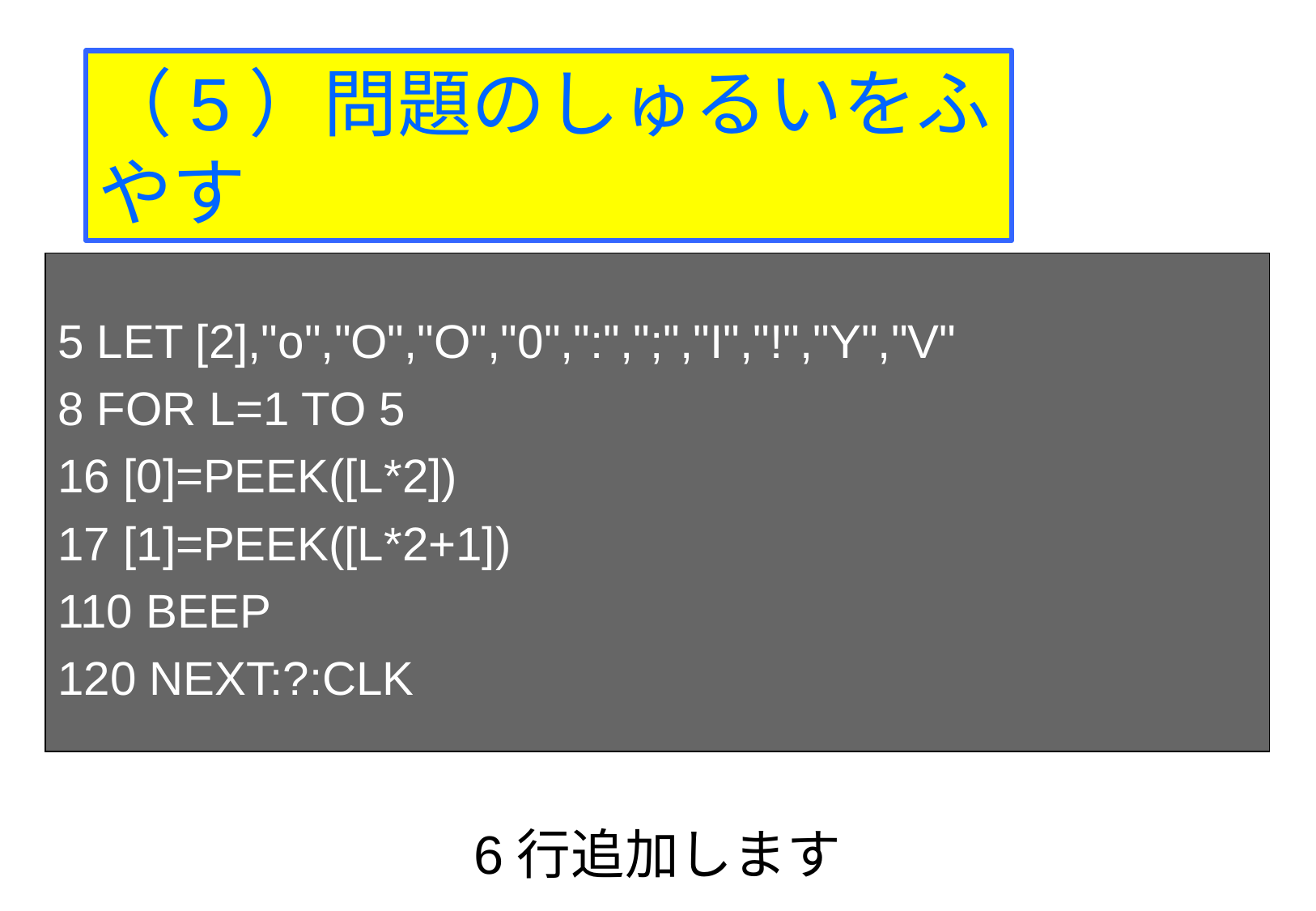

（5）問題のしゅるいをふやす
5 LET [2],"o","O","O","0",":",";","I","!","Y","V"
8 FOR L=1 TO 5
16 [0]=PEEK([L*2])
17 [1]=PEEK([L*2+1])
110 BEEP
120 NEXT:?:CLK
6行追加します